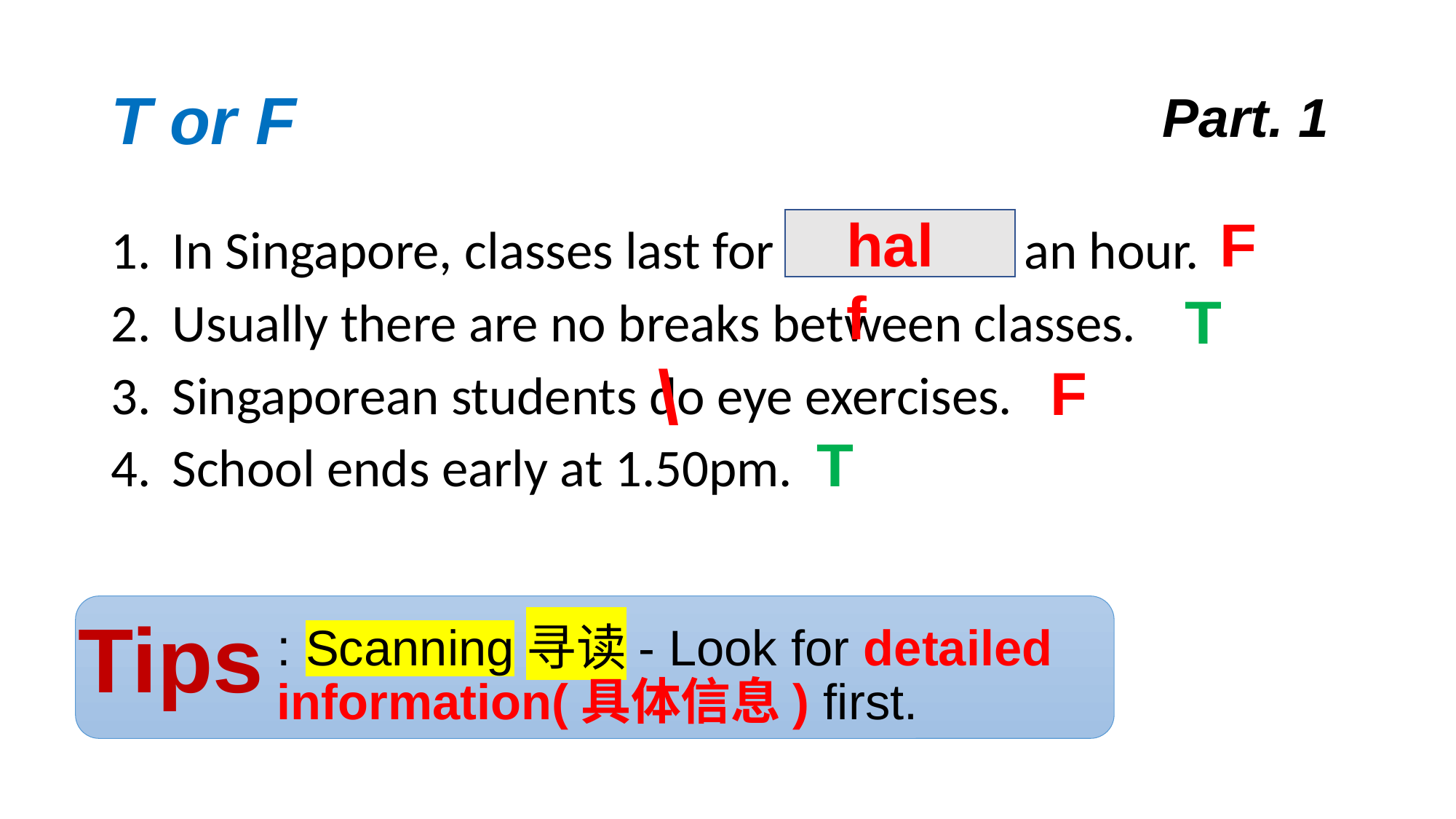

Part. 1
# T or F
half
F

In Singapore, classes last for more than an hour.
Usually there are no breaks between classes.
Singaporean students do eye exercises.
School ends early at 1.50pm.
T
\
F
T
Tips

: Scanning寻读- Look for detailed information(具体信息) first.